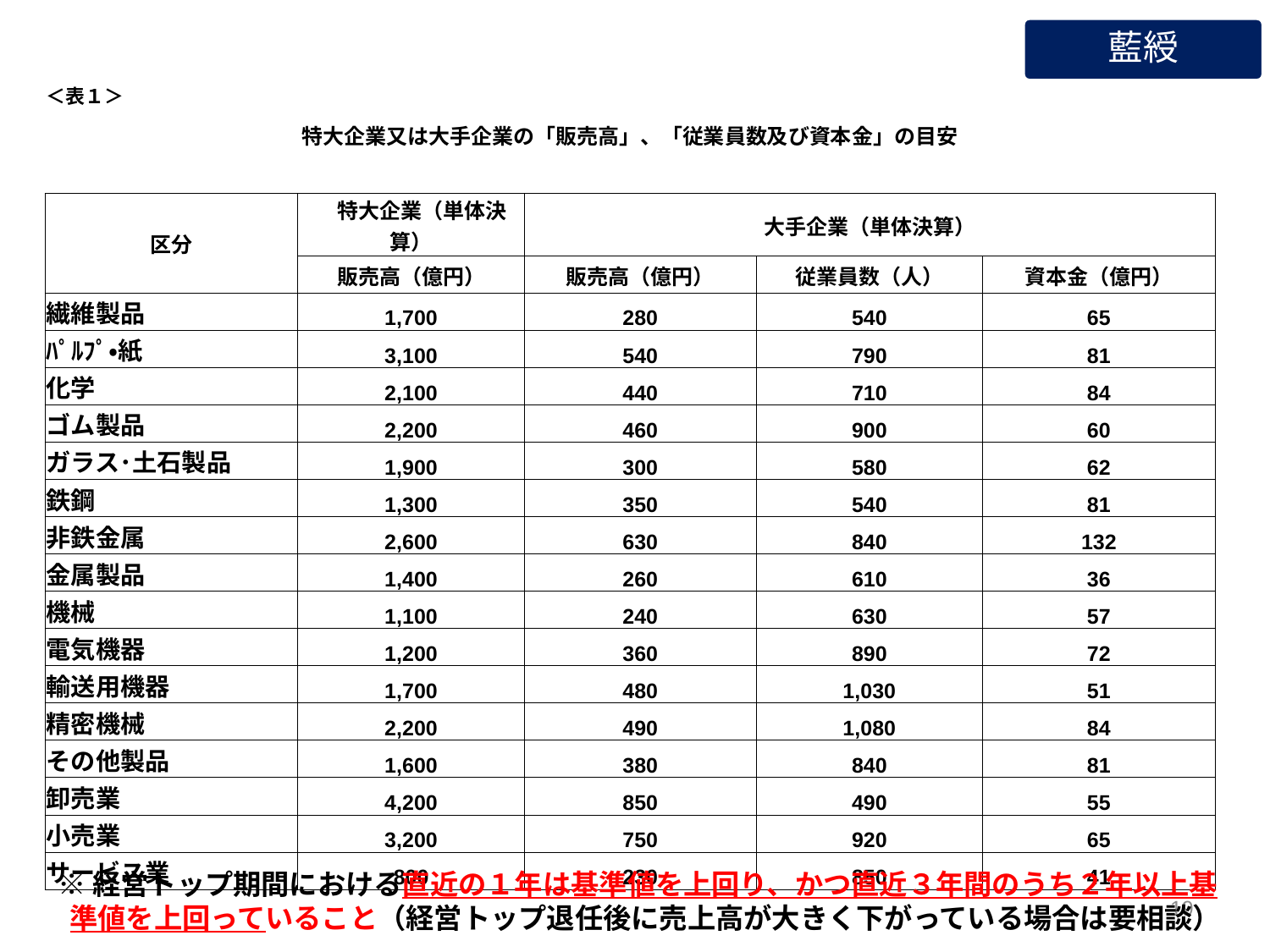

藍綬
| ＜表１＞ |  |  |  |  |
| --- | --- | --- | --- | --- |
| 特大企業又は大手企業の「販売高」、「従業員数及び資本金」の目安 |  |  |  |  |
|  |  |  |  |  |
| 区分 | 特大企業（単体決算） | 大手企業（単体決算） |  |  |
|  | 販売高（億円） | 販売高（億円） | 従業員数（人） | 資本金（億円） |
| 繊維製品 | 1,700 | 280 | 540 | 65 |
| ﾊﾟﾙﾌﾟ・紙 | 3,100 | 540 | 790 | 81 |
| 化学 | 2,100 | 440 | 710 | 84 |
| ゴム製品 | 2,200 | 460 | 900 | 60 |
| ガラス･土石製品 | 1,900 | 300 | 580 | 62 |
| 鉄鋼 | 1,300 | 350 | 540 | 81 |
| 非鉄金属 | 2,600 | 630 | 840 | 132 |
| 金属製品 | 1,400 | 260 | 610 | 36 |
| 機械 | 1,100 | 240 | 630 | 57 |
| 電気機器 | 1,200 | 360 | 890 | 72 |
| 輸送用機器 | 1,700 | 480 | 1,030 | 51 |
| 精密機械 | 2,200 | 490 | 1,080 | 84 |
| その他製品 | 1,600 | 380 | 840 | 81 |
| 卸売業 | 4,200 | 850 | 490 | 55 |
| 小売業 | 3,200 | 750 | 920 | 65 |
| サービス業 | 800 | 230 | 850 | 41 |

※経営トップ期間における直近の１年は基準値を上回り、かつ直近３年間のうち２年以上基準値を上回っていること（経営トップ退任後に売上高が大きく下がっている場合は要相談）
19